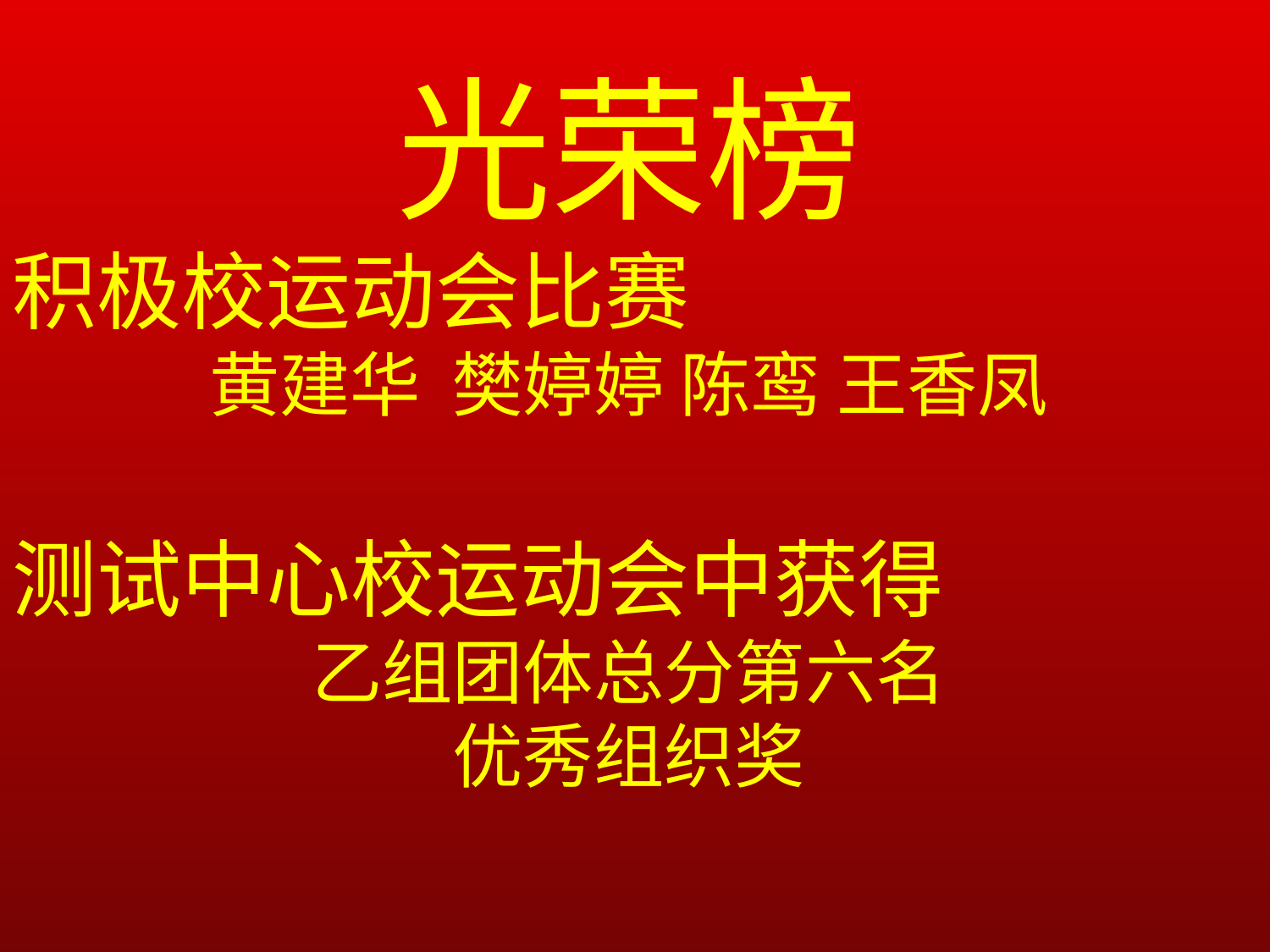

光荣榜
积极校运动会比赛
黄建华  樊婷婷 陈鸾 王香凤

测试中心校运动会中获得
乙组团体总分第六名
优秀组织奖